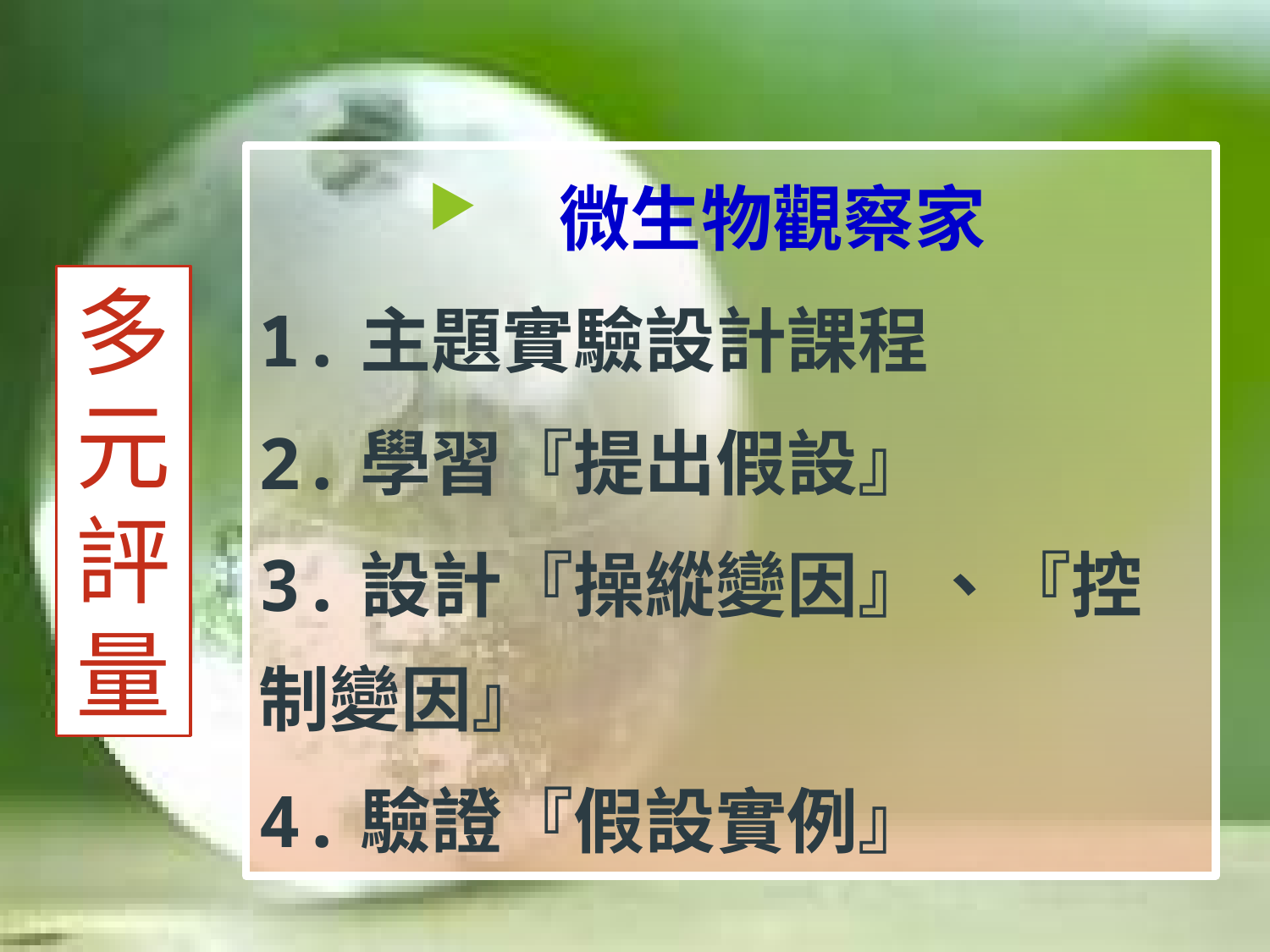

微生物觀察家
1.主題實驗設計課程
2.學習『提出假設』
3.設計『操縱變因』、『控制變因』
4.驗證『假設實例』
多元評量